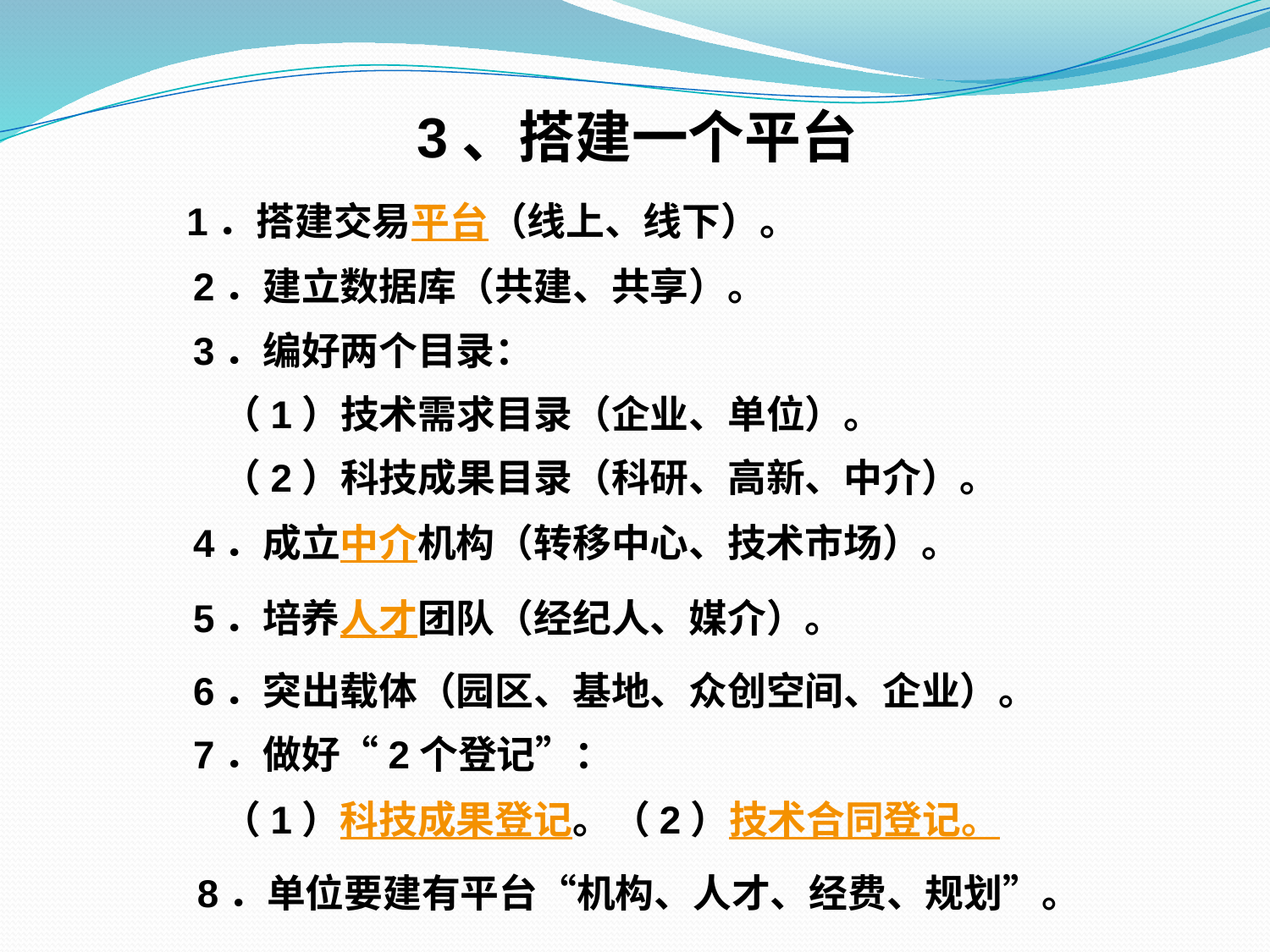

3、搭建一个平台
　　  1．搭建交易平台（线上、线下）。
　　　2．建立数据库（共建、共享）。
　　　3．编好两个目录：
　　　　（1）技术需求目录（企业、单位）。
　　　　（2）科技成果目录（科研、高新、中介）。
　　　4．成立中介机构（转移中心、技术市场）。
　　　5．培养人才团队（经纪人、媒介）。
　　　6．突出载体（园区、基地、众创空间、企业）。
　　　7．做好“2个登记”：
　　　　（1）科技成果登记。（2）技术合同登记。
            8．单位要建有平台“机构、人才、经费、规划”。